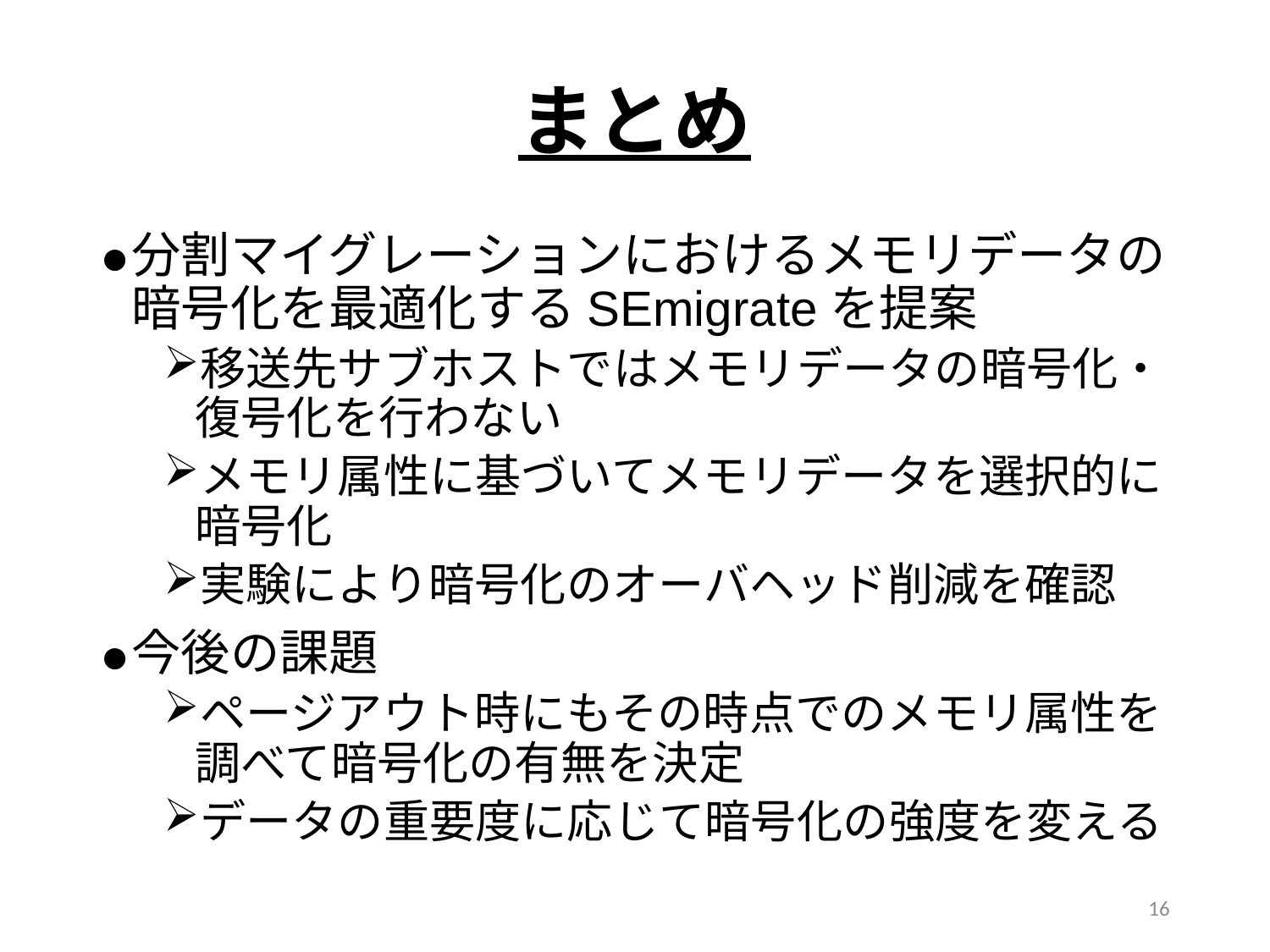

# まとめ
分割マイグレーションにおけるメモリデータの暗号化を最適化するSEmigrateを提案
移送先サブホストではメモリデータの暗号化・復号化を行わない
メモリ属性に基づいてメモリデータを選択的に暗号化
実験により暗号化のオーバヘッド削減を確認
今後の課題
ページアウト時にもその時点でのメモリ属性を調べて暗号化の有無を決定
データの重要度に応じて暗号化の強度を変える

16